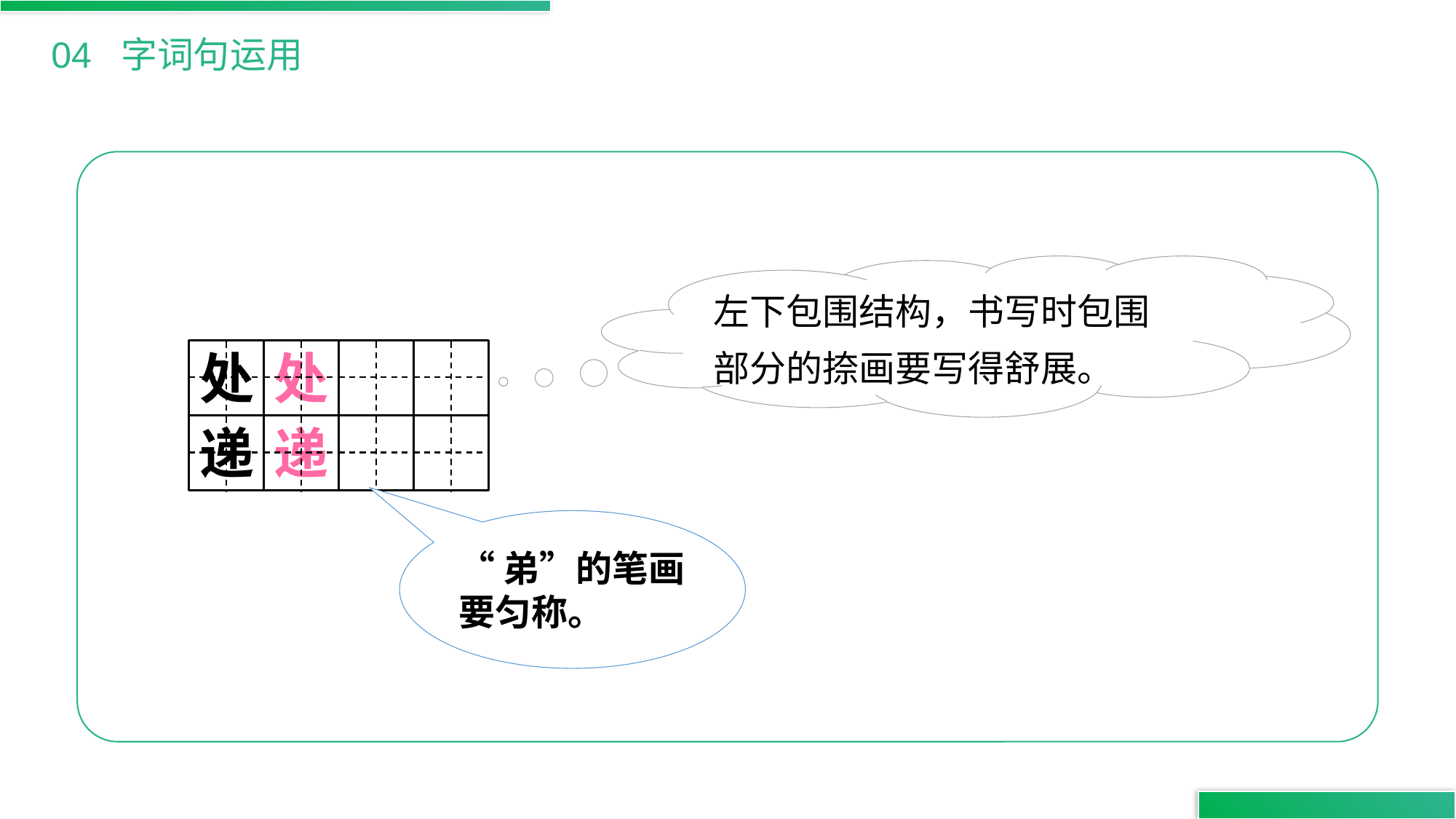

04  字词句运用
左下包围结构，书写时包围部分的捺画要写得舒展。
处
处

递
递

“弟”的笔画要匀称。